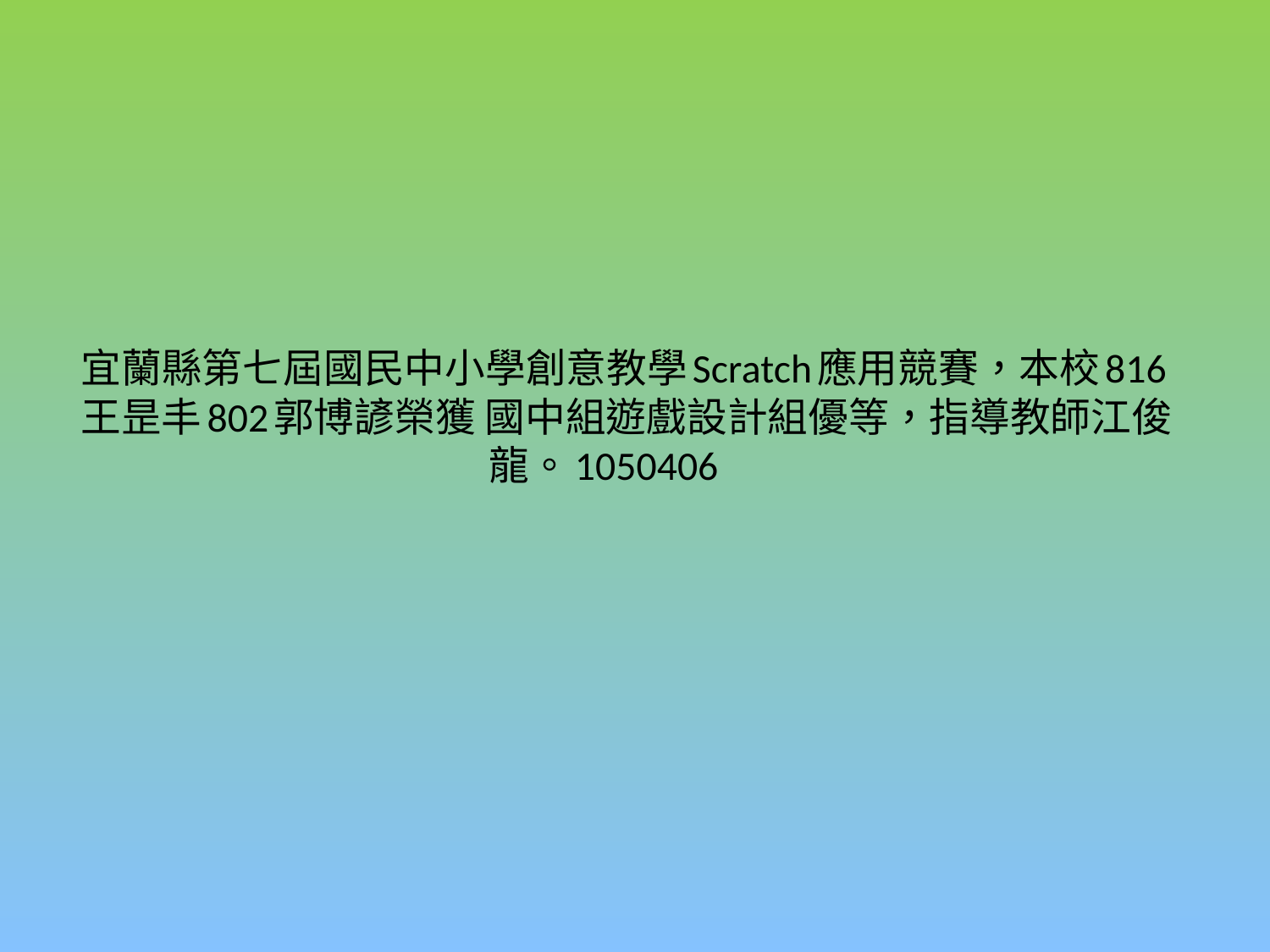

# 宜蘭縣第七屆國民中小學創意教學Scratch應用競賽，本校816王昰丰802郭博諺榮獲 國中組遊戲設計組優等，指導教師江俊龍。1050406